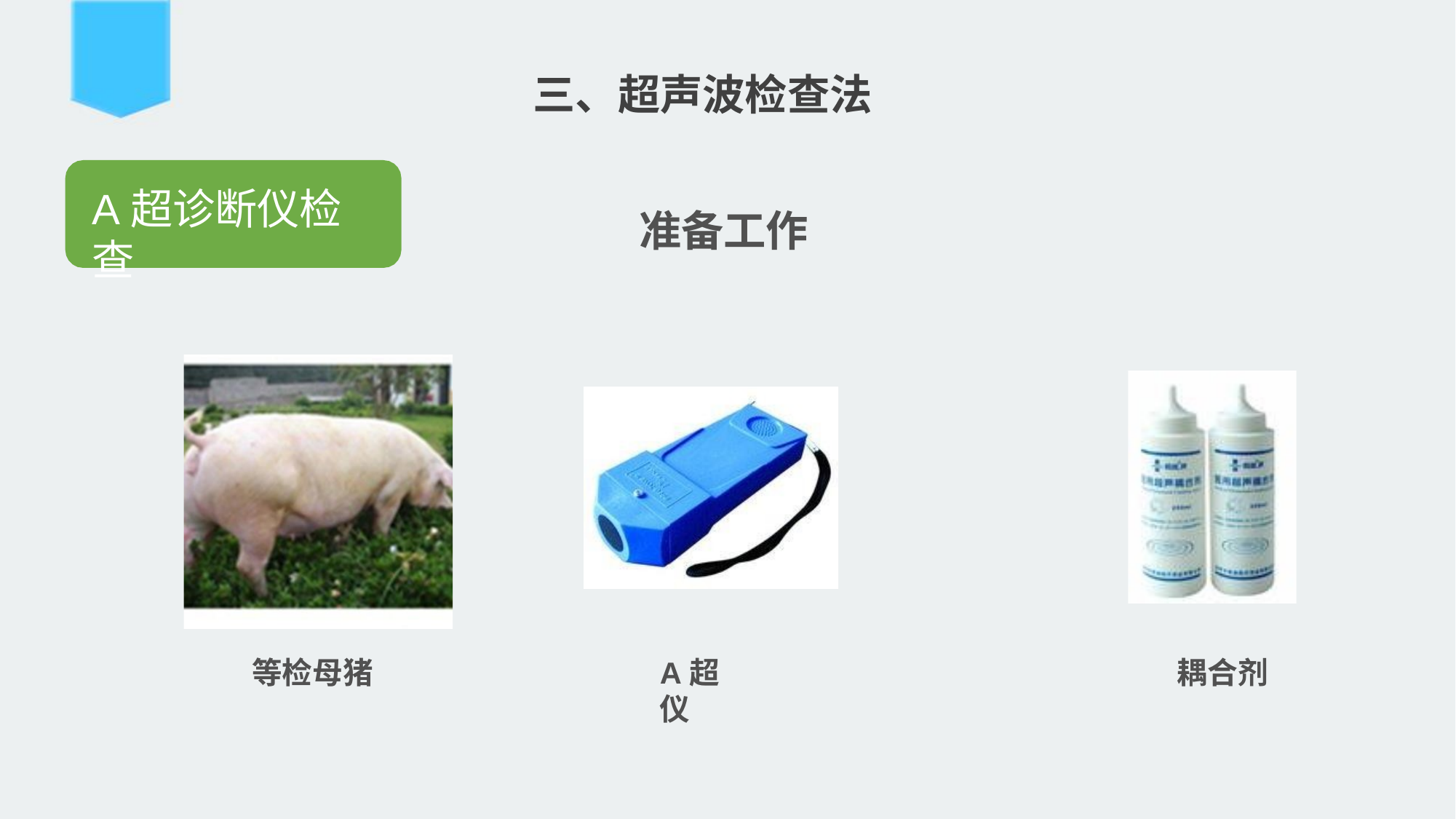

# 三、超声波检查法

A超诊断仪检查
准备工作

等检母猪
A超仪
耦合剂